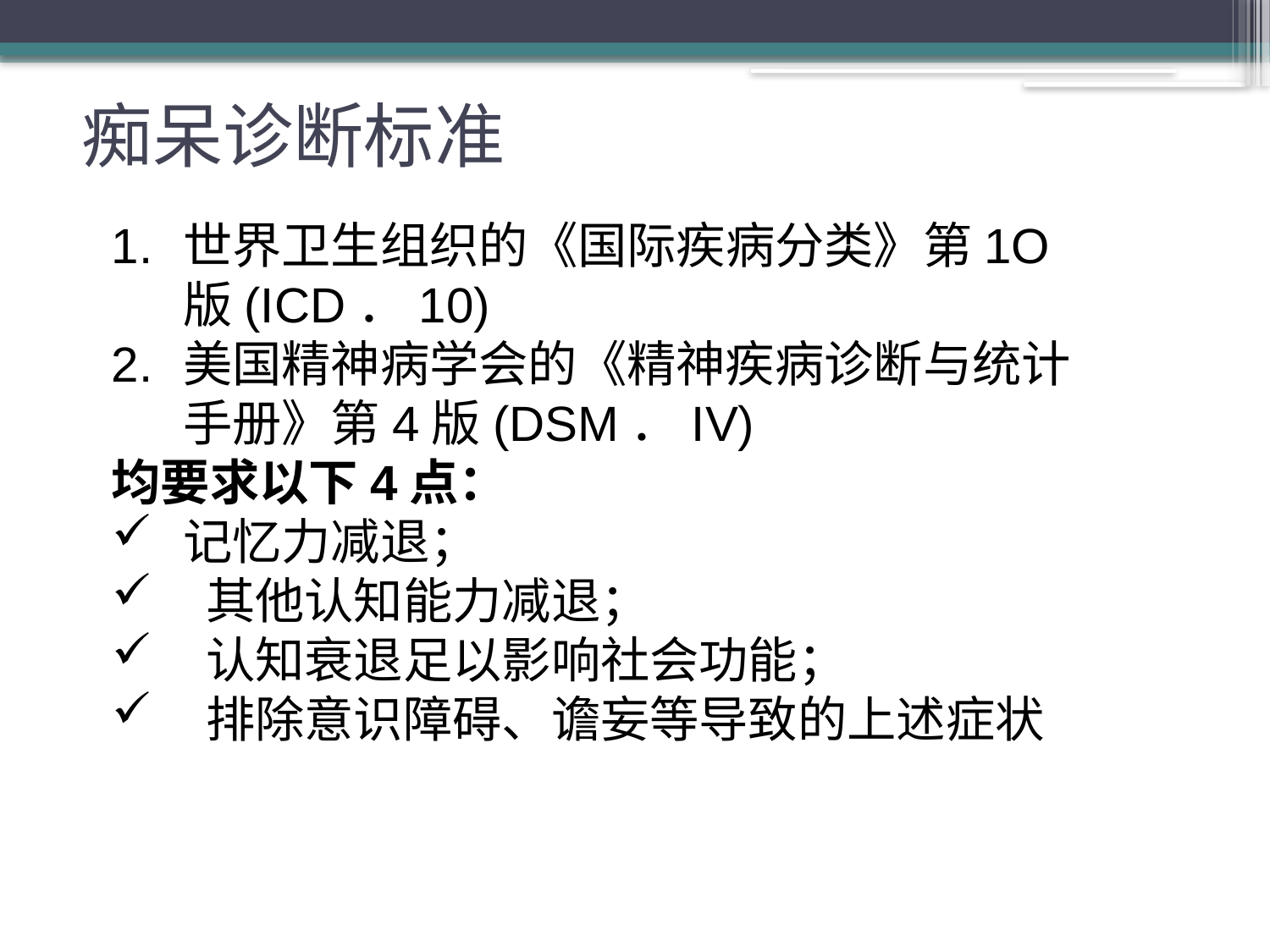

# 痴呆诊断标准
世界卫生组织的《国际疾病分类》第1O版(ICD．10)
美国精神病学会的《精神疾病诊断与统计手册》第4版(DSM．IV)
均要求以下4点：
记忆力减退；
 其他认知能力减退；
 认知衰退足以影响社会功能；
 排除意识障碍、谵妄等导致的上述症状